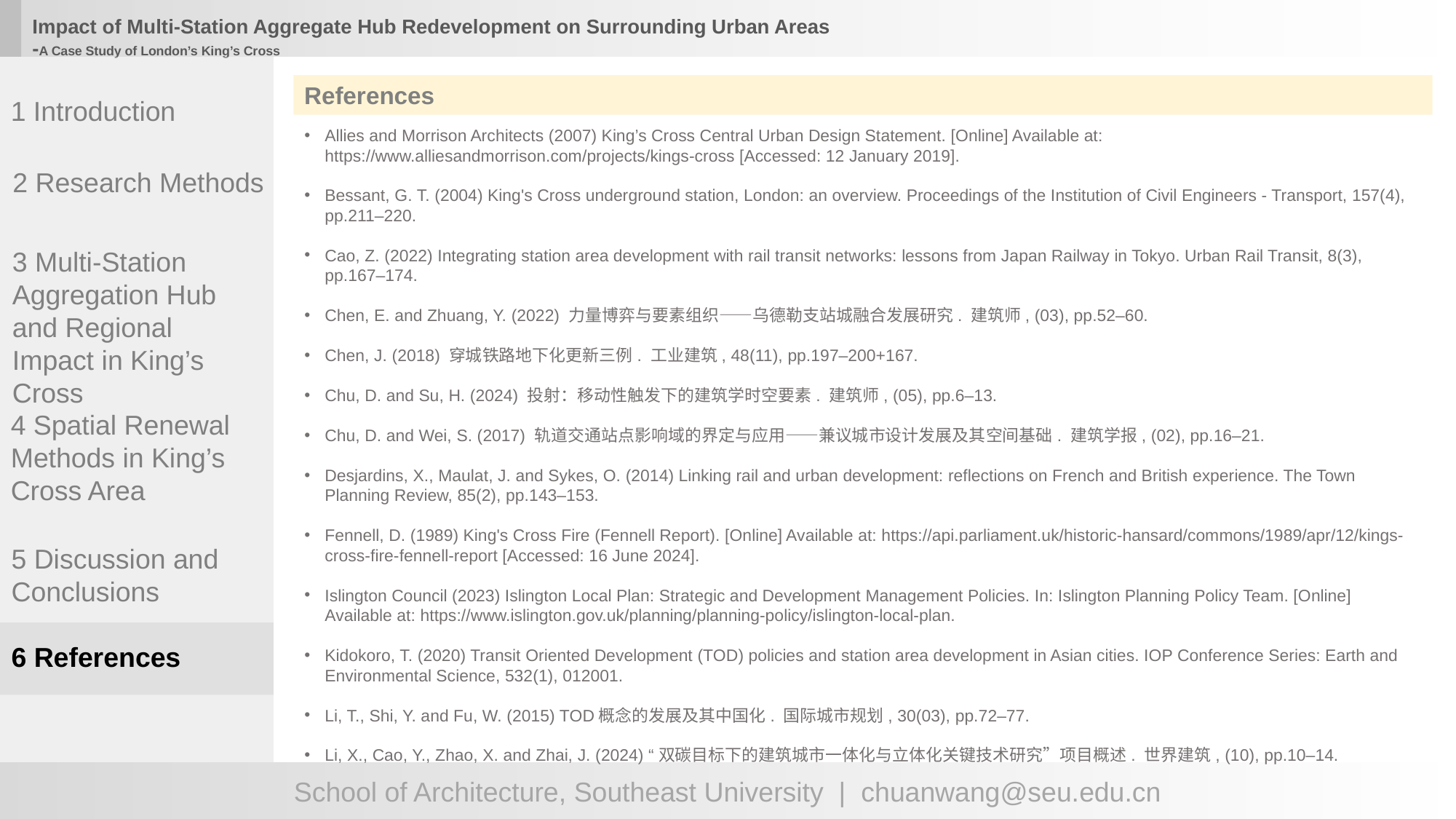

# Impact of Multi-Station Aggregate Hub Redevelopment on Surrounding Urban Areas -A Case Study of London’s King’s Cross

References
1 Introduction
Allies and Morrison Architects (2007) King’s Cross Central Urban Design Statement. [Online] Available at: https://www.alliesandmorrison.com/projects/kings-cross [Accessed: 12 January 2019].

Bessant, G. T. (2004) King's Cross underground station, London: an overview. Proceedings of the Institution of Civil Engineers - Transport, 157(4), pp.211–220.

Cao, Z. (2022) Integrating station area development with rail transit networks: lessons from Japan Railway in Tokyo. Urban Rail Transit, 8(3), pp.167–174.

Chen, E. and Zhuang, Y. (2022) 力量博弈与要素组织——乌德勒支站城融合发展研究. 建筑师, (03), pp.52–60.

Chen, J. (2018) 穿城铁路地下化更新三例. 工业建筑, 48(11), pp.197–200+167.

Chu, D. and Su, H. (2024) 投射：移动性触发下的建筑学时空要素. 建筑师, (05), pp.6–13.

Chu, D. and Wei, S. (2017) 轨道交通站点影响域的界定与应用——兼议城市设计发展及其空间基础. 建筑学报, (02), pp.16–21.

Desjardins, X., Maulat, J. and Sykes, O. (2014) Linking rail and urban development: reflections on French and British experience. The Town Planning Review, 85(2), pp.143–153.

Fennell, D. (1989) King's Cross Fire (Fennell Report). [Online] Available at: https://api.parliament.uk/historic-hansard/commons/1989/apr/12/kings-cross-fire-fennell-report [Accessed: 16 June 2024].

Islington Council (2023) Islington Local Plan: Strategic and Development Management Policies. In: Islington Planning Policy Team. [Online] Available at: https://www.islington.gov.uk/planning/planning-policy/islington-local-plan.

Kidokoro, T. (2020) Transit Oriented Development (TOD) policies and station area development in Asian cities. IOP Conference Series: Earth and Environmental Science, 532(1), 012001.

Li, T., Shi, Y. and Fu, W. (2015) TOD概念的发展及其中国化. 国际城市规划, 30(03), pp.72–77.

Li, X., Cao, Y., Zhao, X. and Zhai, J. (2024) “双碳目标下的建筑城市一体化与立体化关键技术研究”项目概述. 世界建筑, (10), pp.10–14.
2 Research Methods
3 Multi-Station Aggregation Hub and Regional Impact in King’s Cross
4 Spatial Renewal Methods in King’s Cross Area
5 Discussion and Conclusions

6 References

School of Architecture, Southeast University  |  chuanwang@seu.edu.cn